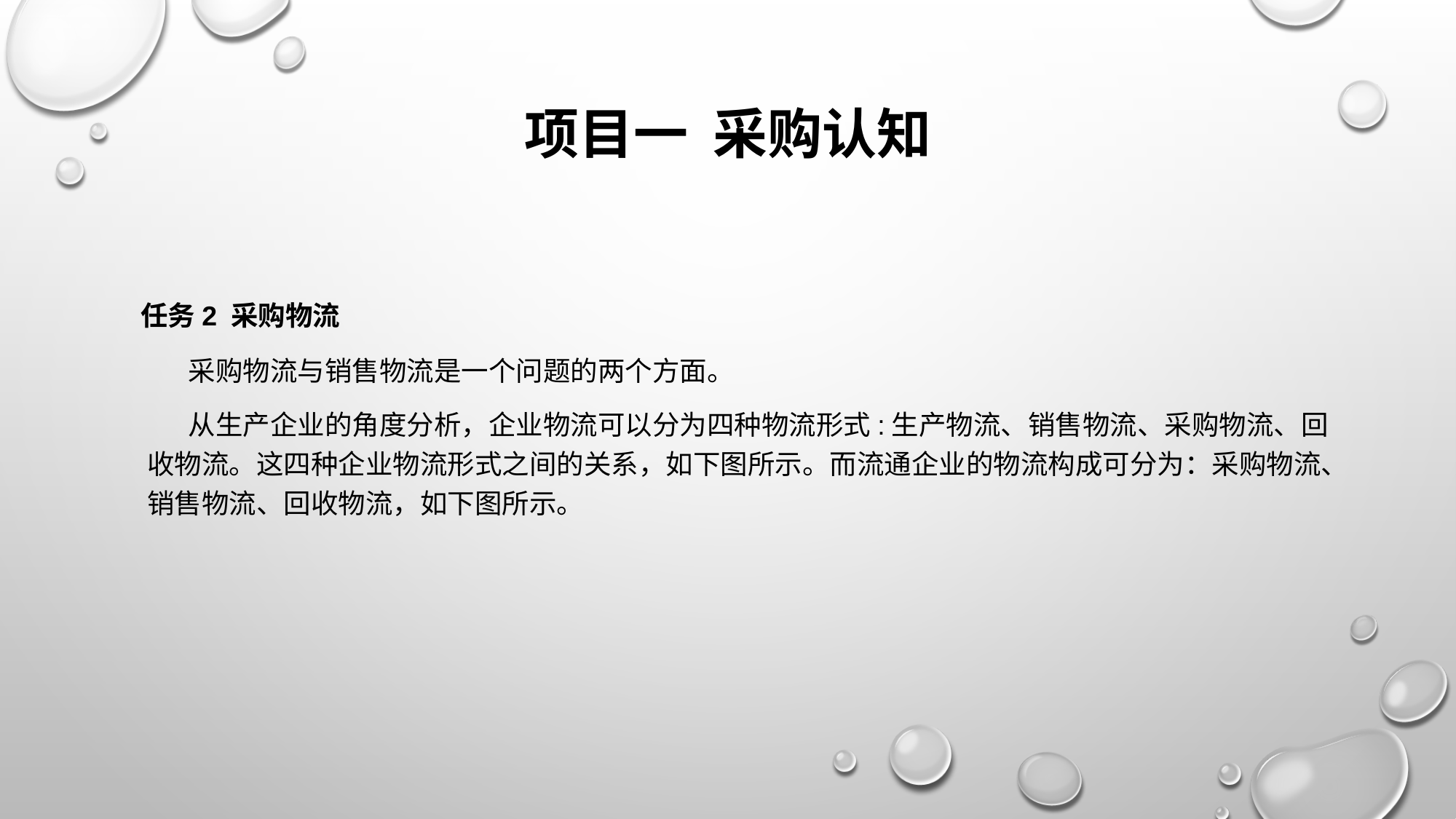

# 项目一  采购认知
  任务2 采购物流
          采购物流与销售物流是一个问题的两个方面。
          从生产企业的角度分析，企业物流可以分为四种物流形式:生产物流、销售物流、采购物流、回收物流。这四种企业物流形式之间的关系，如下图所示。而流通企业的物流构成可分为：采购物流、销售物流、回收物流，如下图所示。